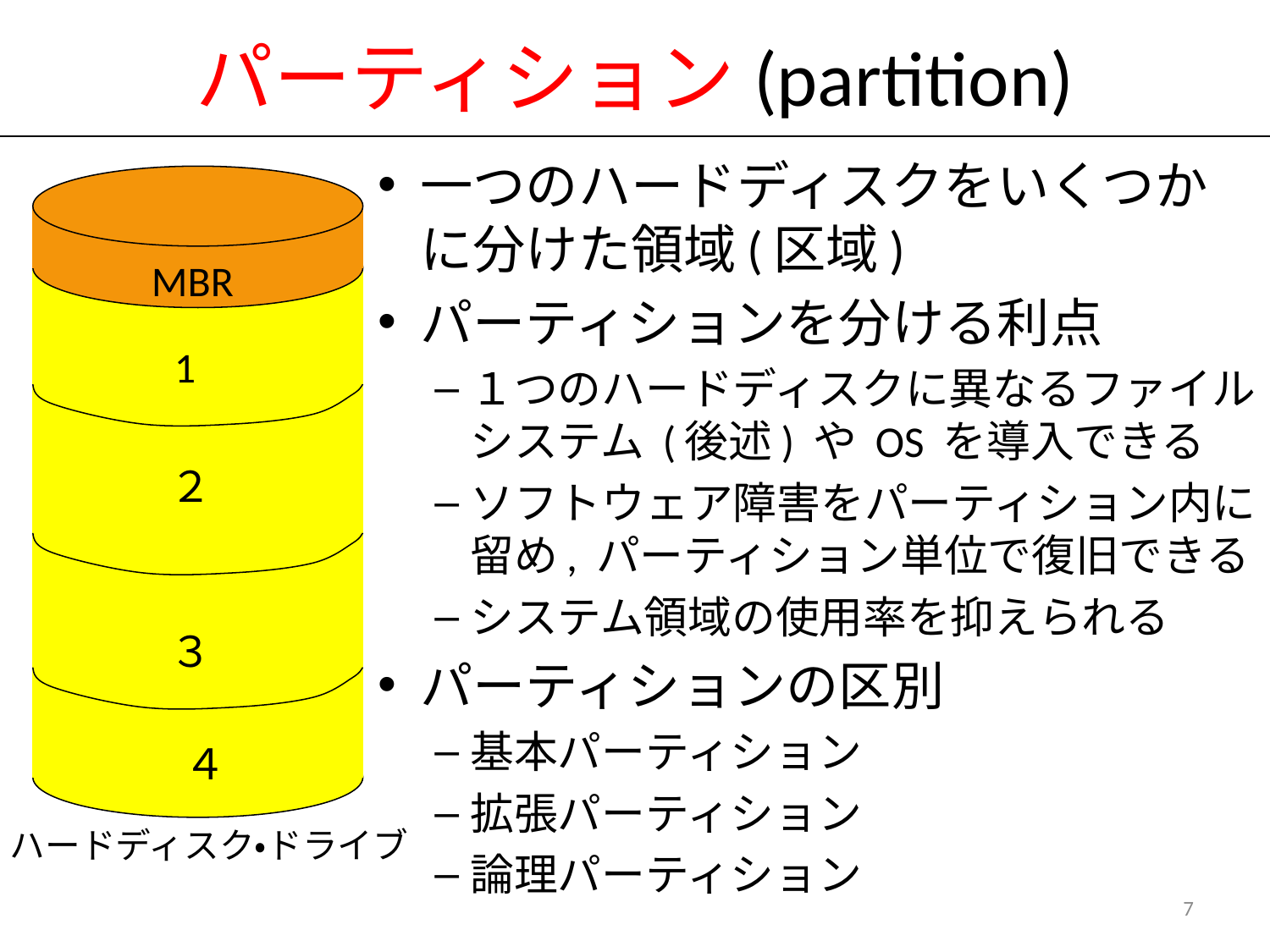

# パーティション(partition)
一つのハードディスクをいくつかに分けた領域(区域)
パーティションを分ける利点
１つのハードディスクに異なるファイルシステム (後述) や OS を導入できる
ソフトウェア障害をパーティション内に留め, パーティション単位で復旧できる
システム領域の使用率を抑えられる
パーティションの区別
基本パーティション
拡張パーティション
論理パーティション

MBR
1

２

３

　４

ハードディスク・ドライブ
7